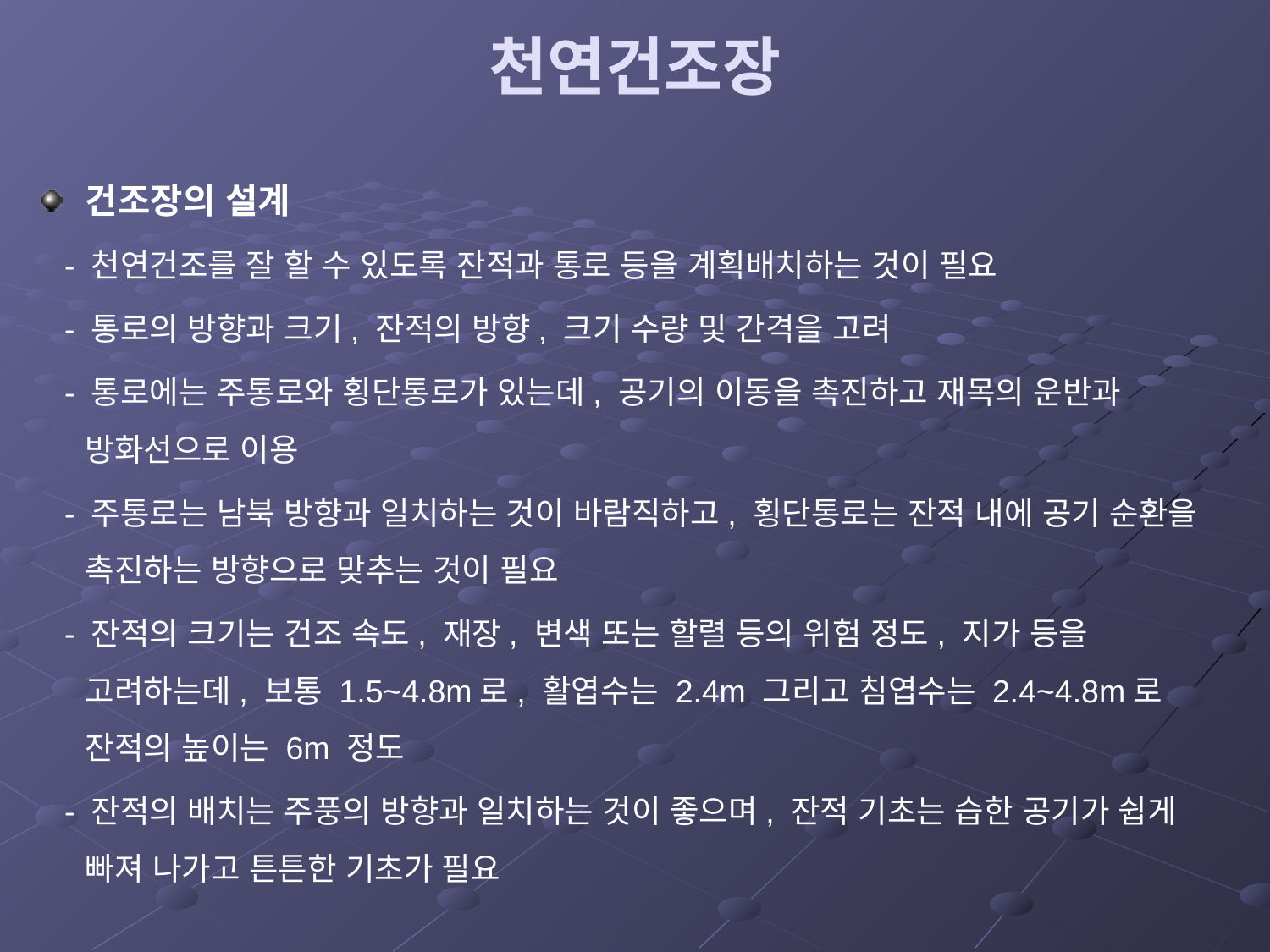

# 천연건조장
건조장의 설계
   - 천연건조를 잘 할 수 있도록 잔적과 통로 등을 계획배치하는 것이 필요
   - 통로의 방향과 크기, 잔적의 방향, 크기 수량 및 간격을 고려
   - 통로에는 주통로와 횡단통로가 있는데, 공기의 이동을 촉진하고 재목의 운반과 방화선으로 이용
   - 주통로는 남북 방향과 일치하는 것이 바람직하고, 횡단통로는 잔적 내에 공기 순환을 촉진하는 방향으로 맞추는 것이 필요
   - 잔적의 크기는 건조 속도, 재장, 변색 또는 할렬 등의 위험 정도, 지가 등을 고려하는데, 보통 1.5~4.8m로, 활엽수는 2.4m 그리고 침엽수는 2.4~4.8m로 잔적의 높이는 6m 정도
   - 잔적의 배치는 주풍의 방향과 일치하는 것이 좋으며, 잔적 기초는 습한 공기가 쉽게 빠져 나가고 튼튼한 기초가 필요